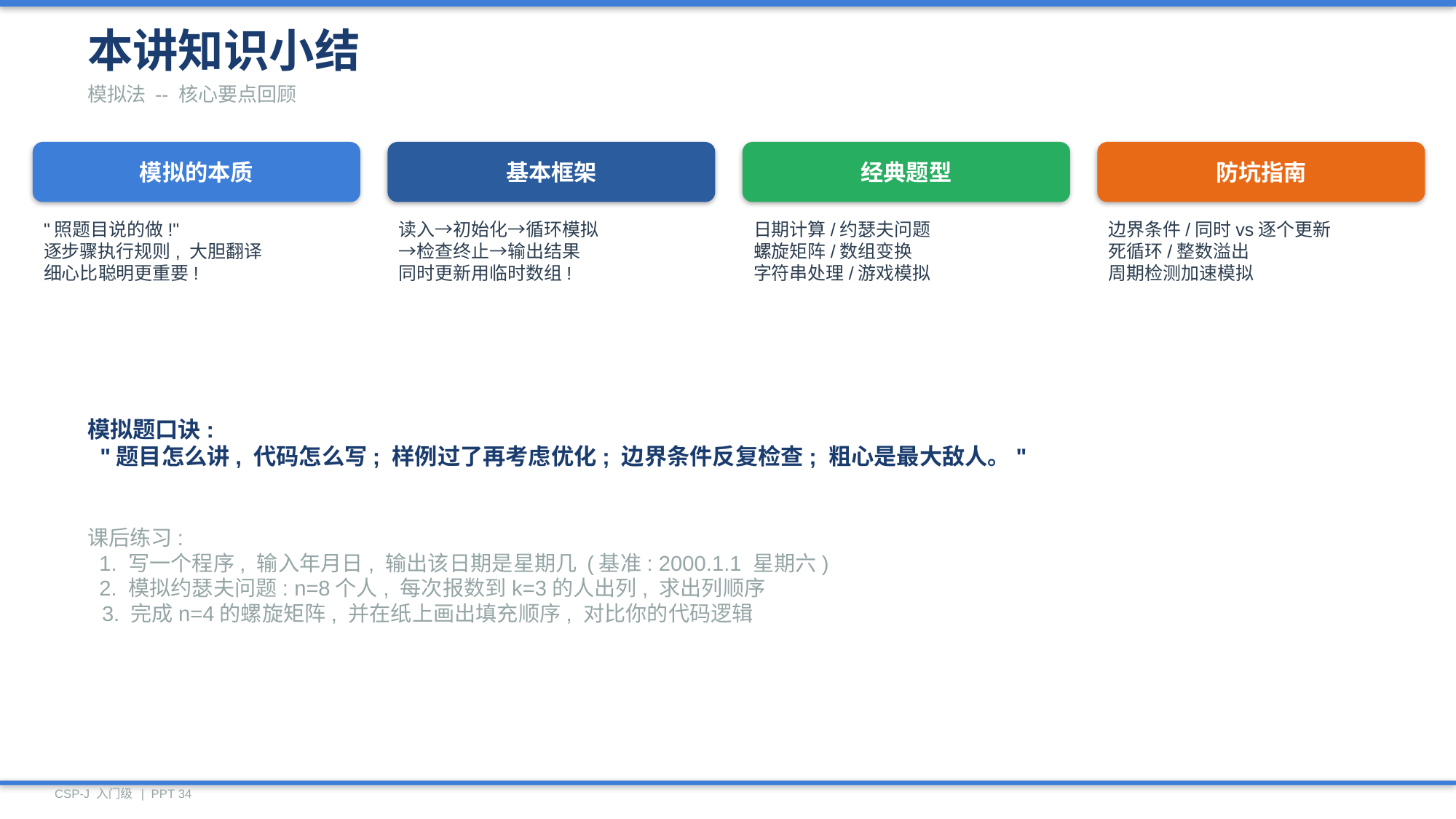

本讲知识小结
模拟法 -- 核心要点回顾
模拟的本质
基本框架
经典题型
防坑指南
"照题目说的做!"
逐步骤执行规则, 大胆翻译
细心比聪明更重要!
读入→初始化→循环模拟
→检查终止→输出结果
同时更新用临时数组!
日期计算/约瑟夫问题
螺旋矩阵/数组变换
字符串处理/游戏模拟
边界条件/同时vs逐个更新
死循环/整数溢出
周期检测加速模拟
模拟题口诀:
  "题目怎么讲, 代码怎么写; 样例过了再考虑优化; 边界条件反复检查; 粗心是最大敌人。"
课后练习:
  1. 写一个程序, 输入年月日, 输出该日期是星期几 (基准: 2000.1.1 星期六)
  2. 模拟约瑟夫问题: n=8个人, 每次报数到k=3的人出列, 求出列顺序
  3. 完成n=4的螺旋矩阵, 并在纸上画出填充顺序, 对比你的代码逻辑

CSP-J 入门级  |  PPT 34